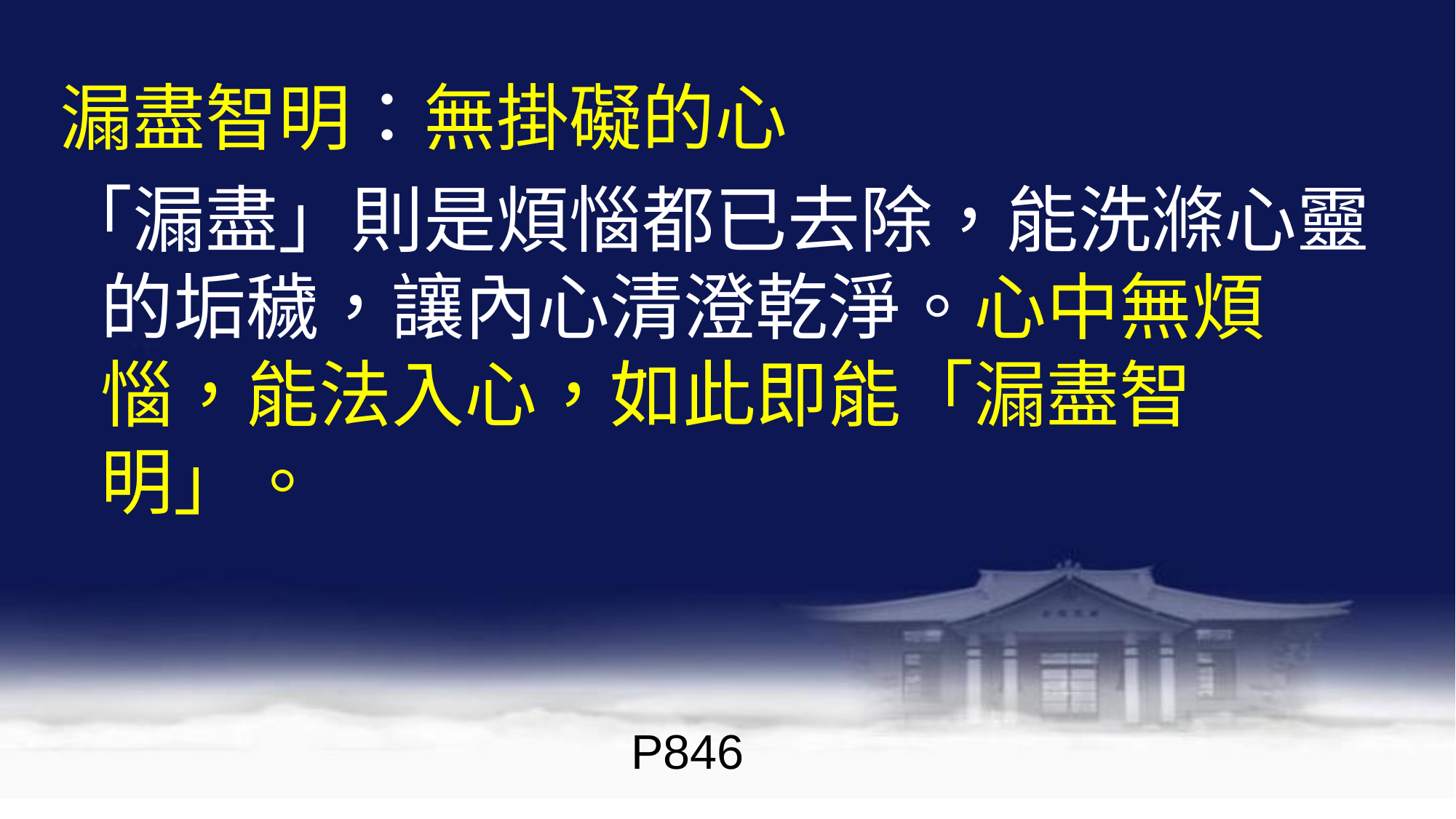

漏盡智明：無掛礙的心
「漏盡」則是煩惱都已去除，能洗滌心靈的垢穢，讓內心清澄乾淨。心中無煩惱，能法入心，如此即能「漏盡智明」。

P846